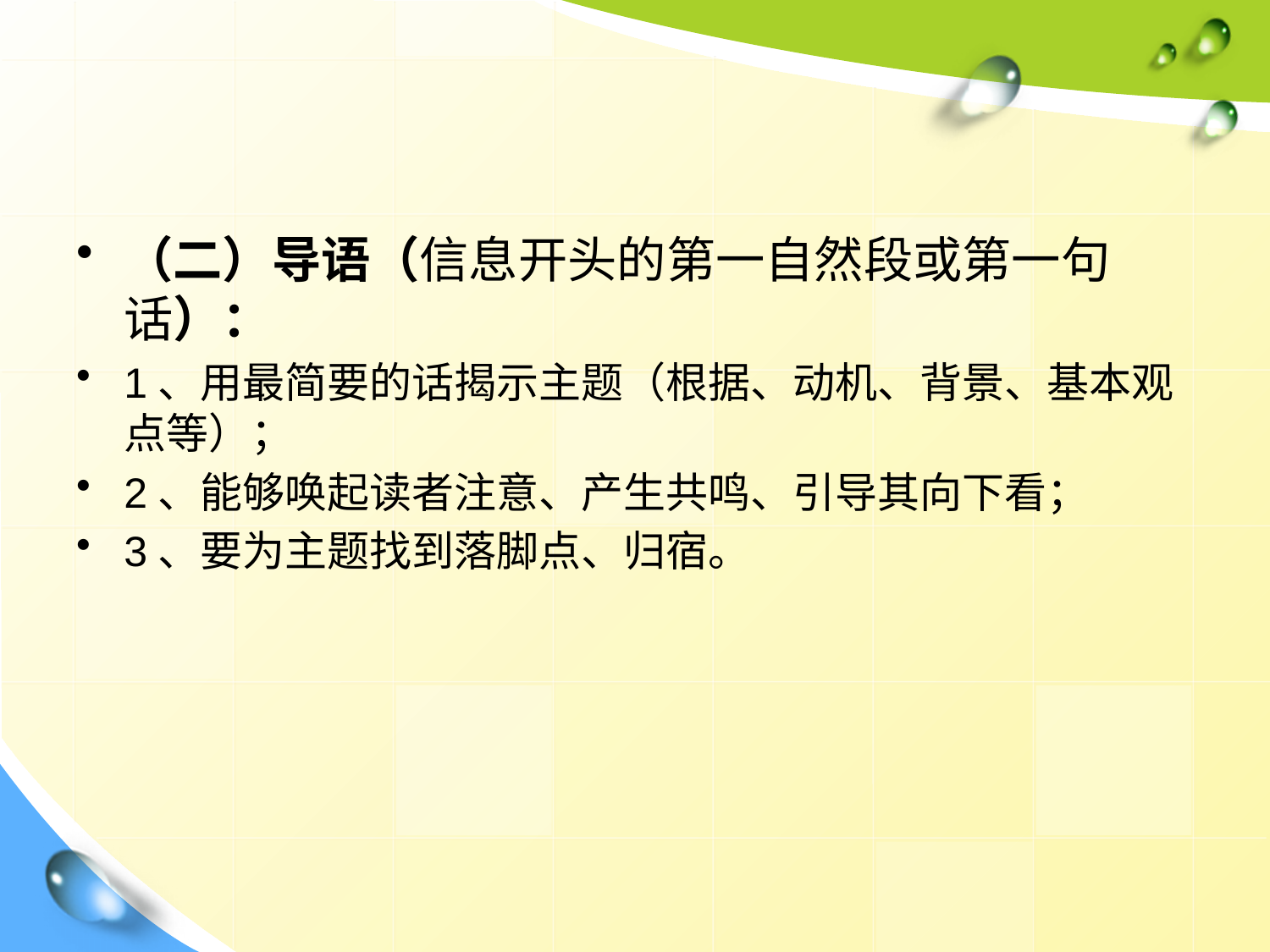

#
（二）导语（信息开头的第一自然段或第一句话）：
1、用最简要的话揭示主题（根据、动机、背景、基本观点等）；
2、能够唤起读者注意、产生共鸣、引导其向下看；
3、要为主题找到落脚点、归宿。